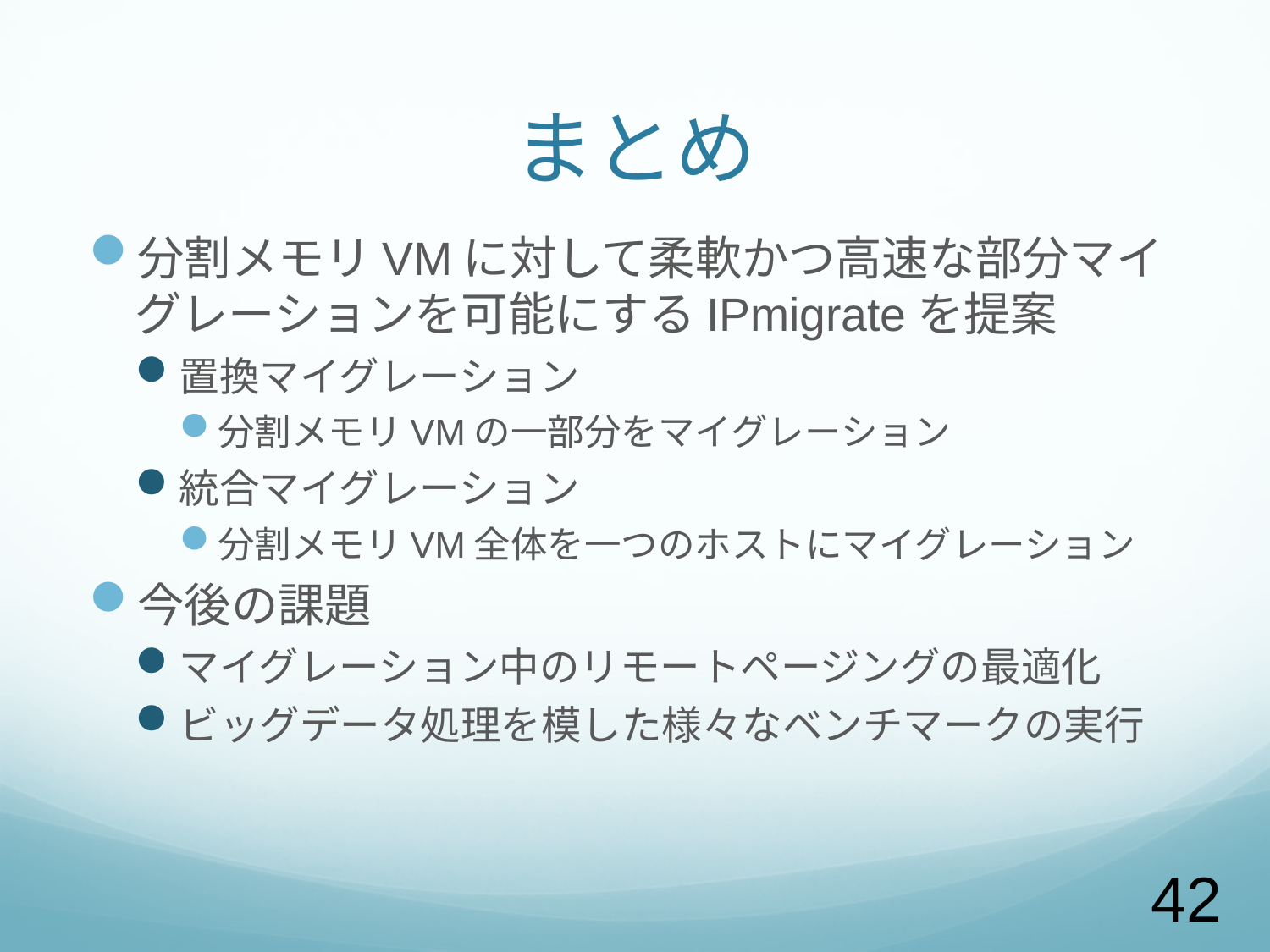

# まとめ
分割メモリVMに対して柔軟かつ高速な部分マイグレーションを可能にするIPmigrateを提案
置換マイグレーション
分割メモリVMの一部分をマイグレーション
統合マイグレーション
分割メモリVM全体を一つのホストにマイグレーション
今後の課題
マイグレーション中のリモートページングの最適化
ビッグデータ処理を模した様々なベンチマークの実行

42